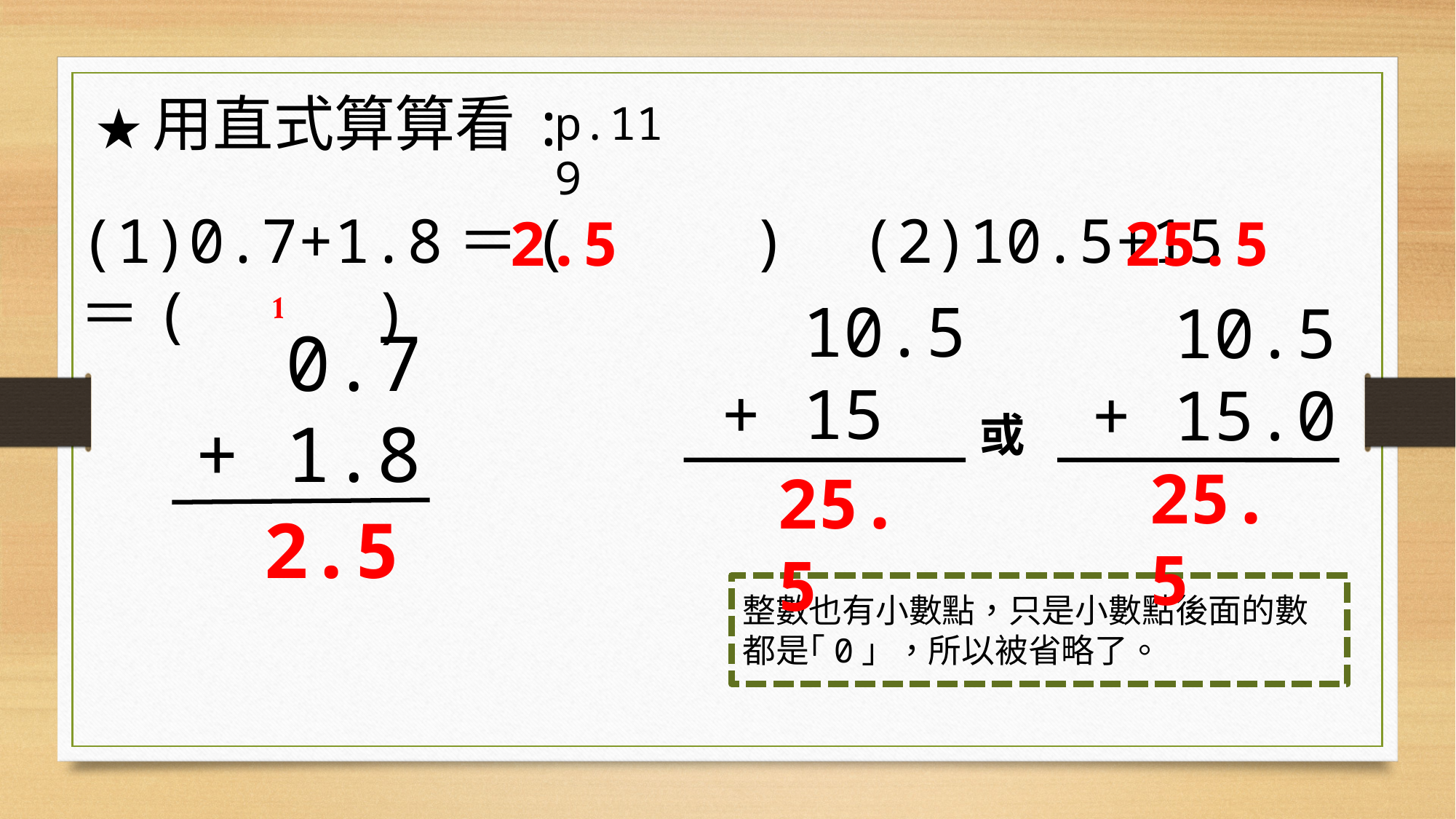

★用直式算算看:
p.119
(1)0.7+1.8＝(     )  (2)10.5+15＝(     )
2.5
25.5
1
    10.5
  + 15
   10.5
 + 15.0
   0.7
 + 1.8
或
25.5
25.5

2.5

整數也有小數點，只是小數點後面的數都是｢0」，所以被省略了。